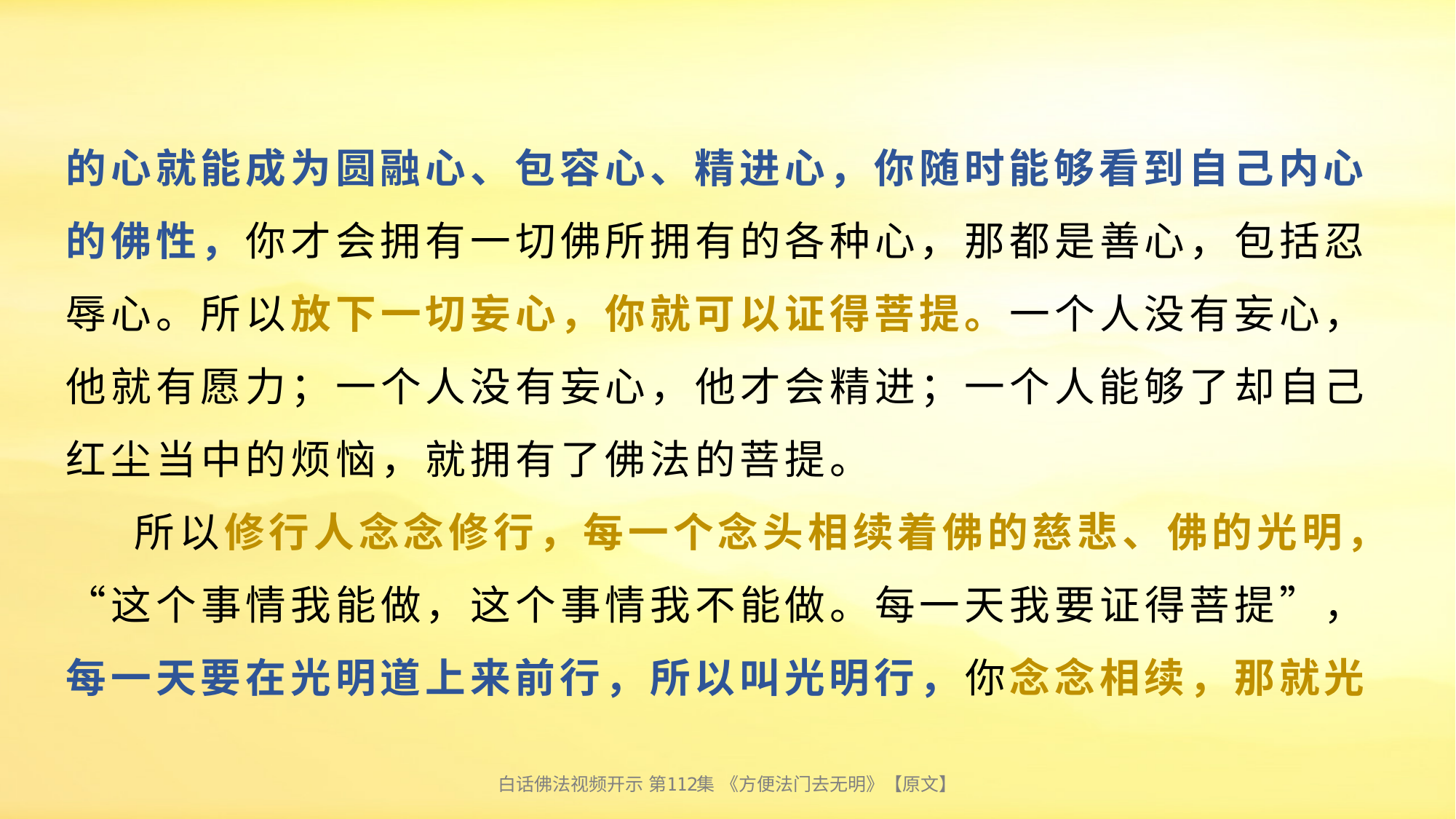

# 的心就能成为圆融心、包容心、精进心，你随时能够看到自己内心的佛性，你才会拥有一切佛所拥有的各种心，那都是善心，包括忍辱心。所以放下一切妄心，你就可以证得菩提。一个人没有妄心，他就有愿力；一个人没有妄心，他才会精进；一个人能够了却自己红尘当中的烦恼，就拥有了佛法的菩提。 所以修行人念念修行，每一个念头相续着佛的慈悲、佛的光明，“这个事情我能做，这个事情我不能做。每一天我要证得菩提”，每一天要在光明道上来前行，所以叫光明行，你念念相续，那就光
白话佛法视频开示 第112集 《方便法门去无明》【原文】